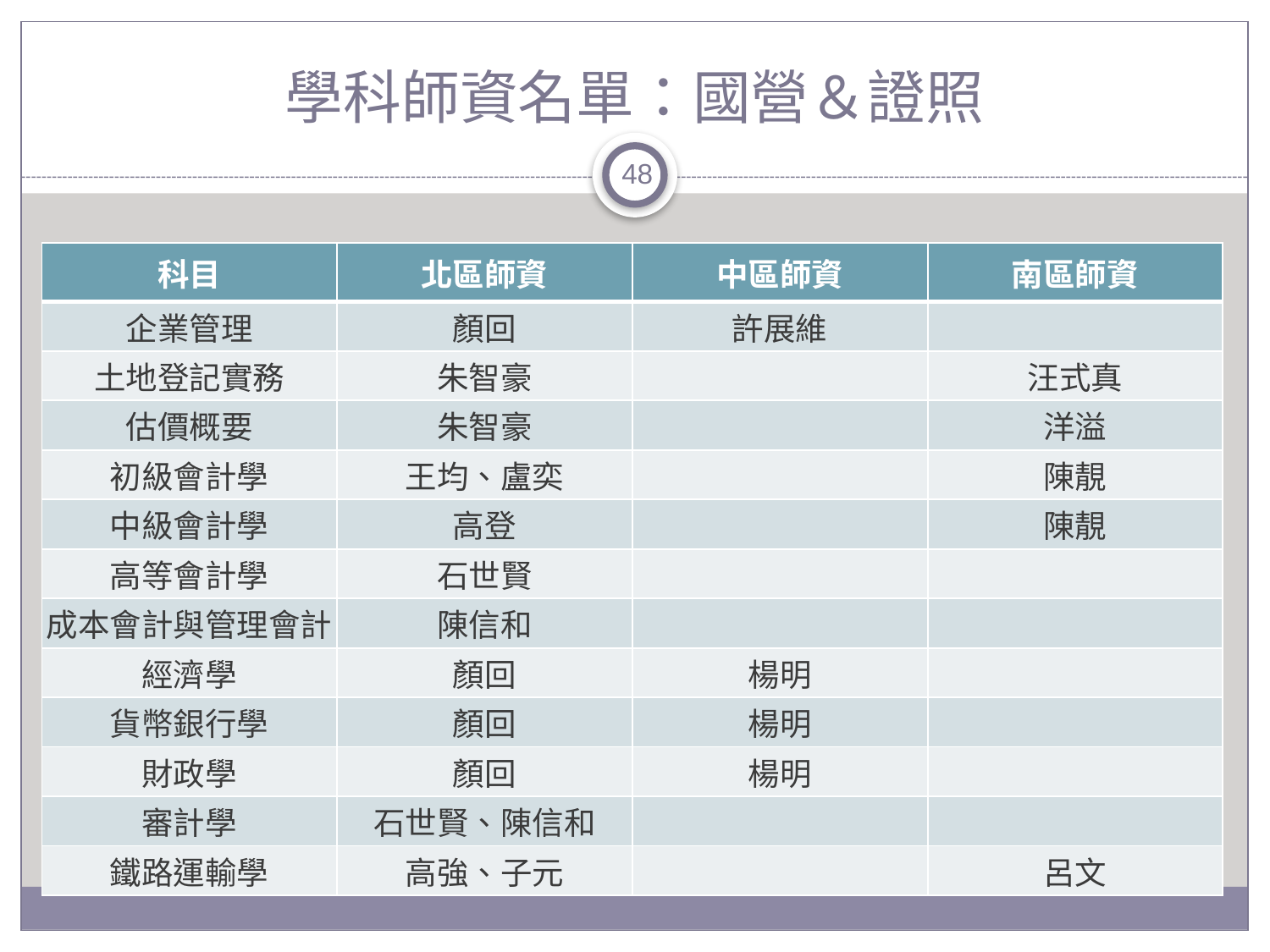

# 學科師資名單：國營＆證照
48
| 科目 | 北區師資 | 中區師資 | 南區師資 |
| --- | --- | --- | --- |
| 企業管理 | 顏回 | 許展維 |  |
| 土地登記實務 | 朱智豪 |  | 汪式真 |
| 估價概要 | 朱智豪 |  | 洋溢 |
| 初級會計學 | 王均、盧奕 |  | 陳靚 |
| 中級會計學 | 高登 |  | 陳靚 |
| 高等會計學 | 石世賢 |  |  |
| 成本會計與管理會計 | 陳信和 |  |  |
| 經濟學 | 顏回 | 楊明 |  |
| 貨幣銀行學 | 顏回 | 楊明 |  |
| 財政學 | 顏回 | 楊明 |  |
| 審計學 | 石世賢、陳信和 |  |  |
| 鐵路運輸學 | 高強、子元 |  | 呂文 |